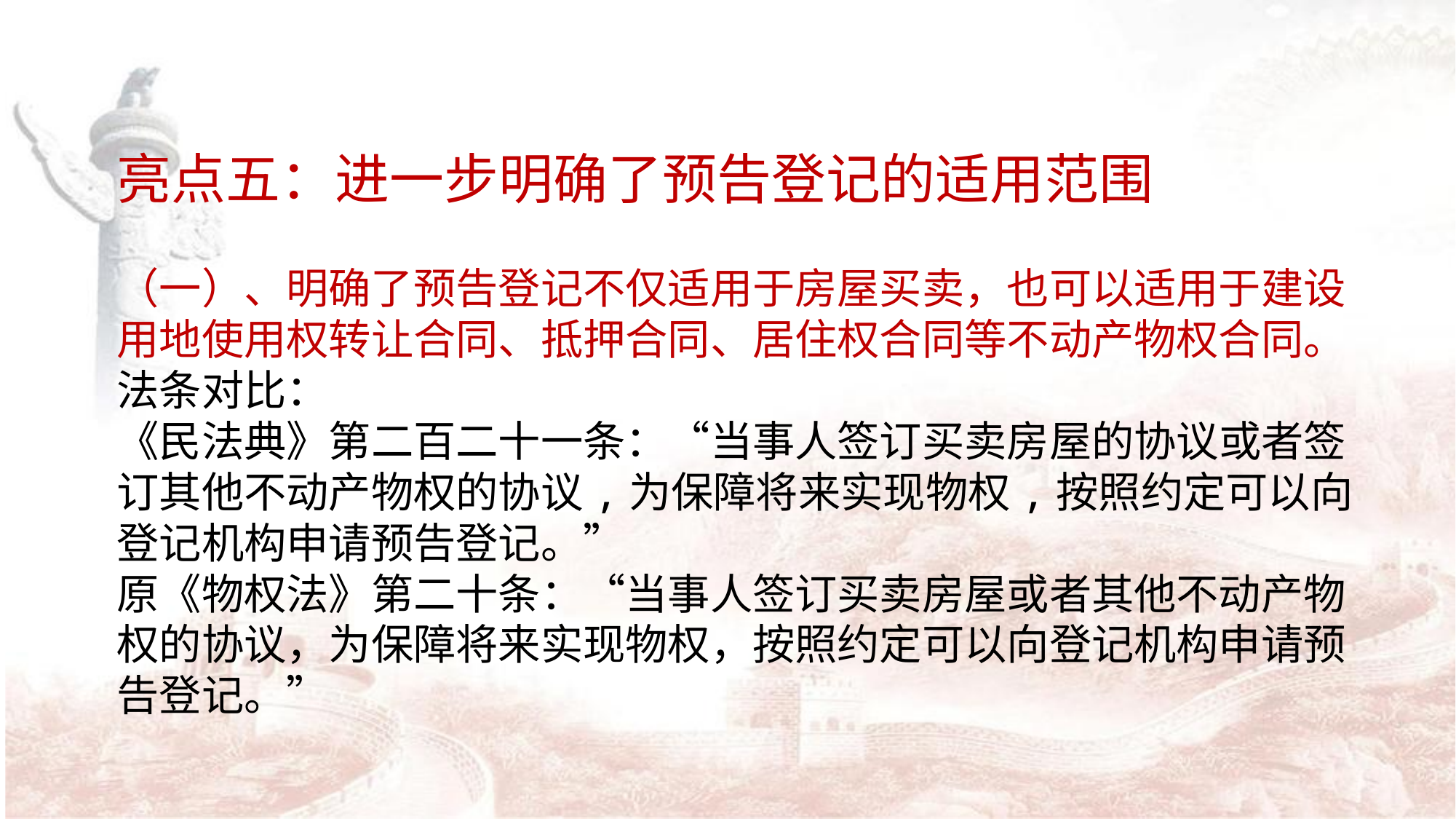

亮点五：进一步明确了预告登记的适用范围

（一）、明确了预告登记不仅适用于房屋买卖，也可以适用于建设用地使用权转让合同、抵押合同、居住权合同等不动产物权合同。
法条对比：
《民法典》第二百二十一条：“当事人签订买卖房屋的协议或者签订其他不动产物权的协议,为保障将来实现物权,按照约定可以向登记机构申请预告登记。”
原《物权法》第二十条：“当事人签订买卖房屋或者其他不动产物权的协议，为保障将来实现物权，按照约定可以向登记机构申请预告登记。”